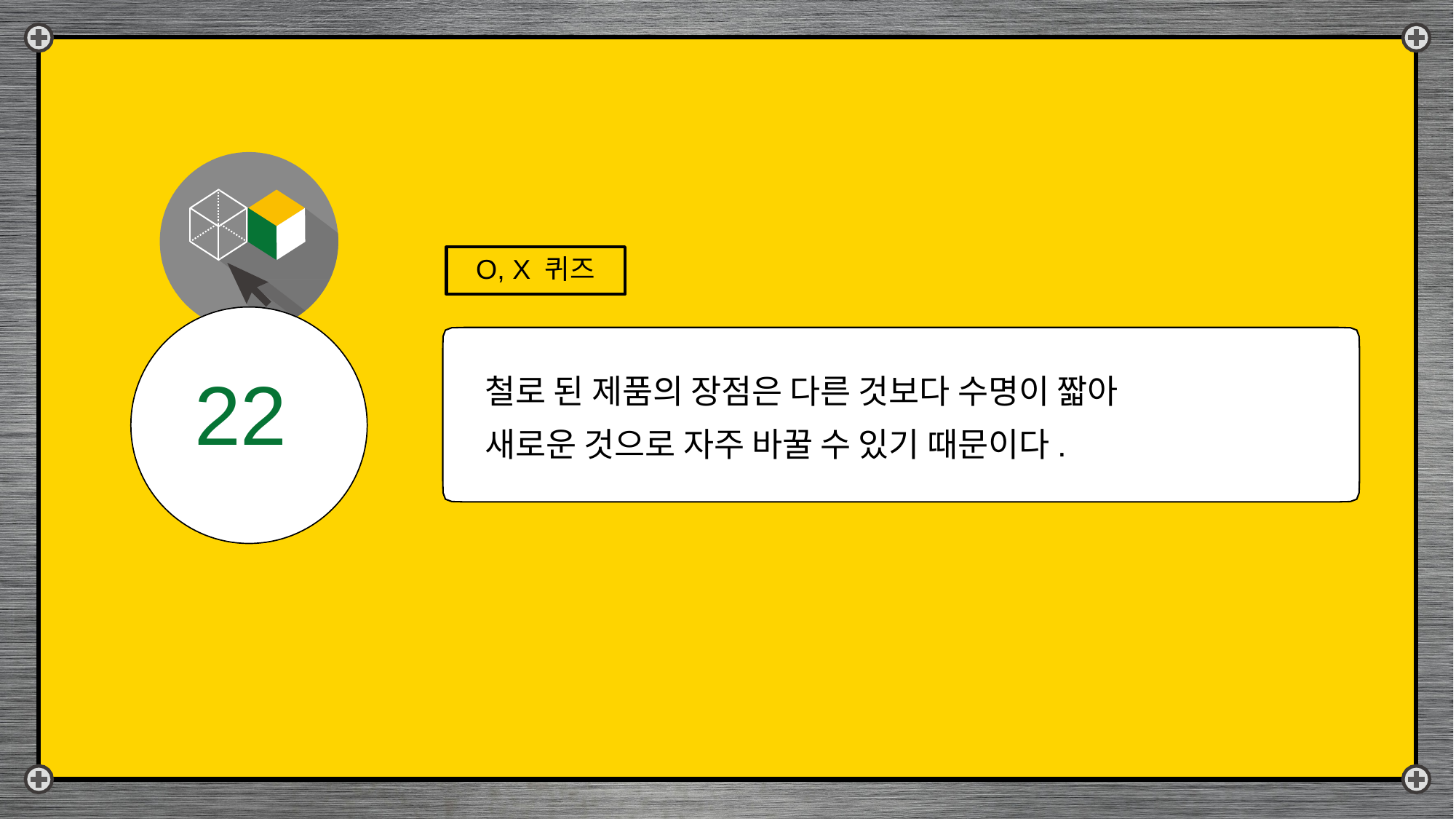

O, X 퀴즈

# 철로 된 제품의 장점은 다른 것보다 수명이 짧아  새로운 것으로 자주 바꿀 수 있기 때문이다.
22